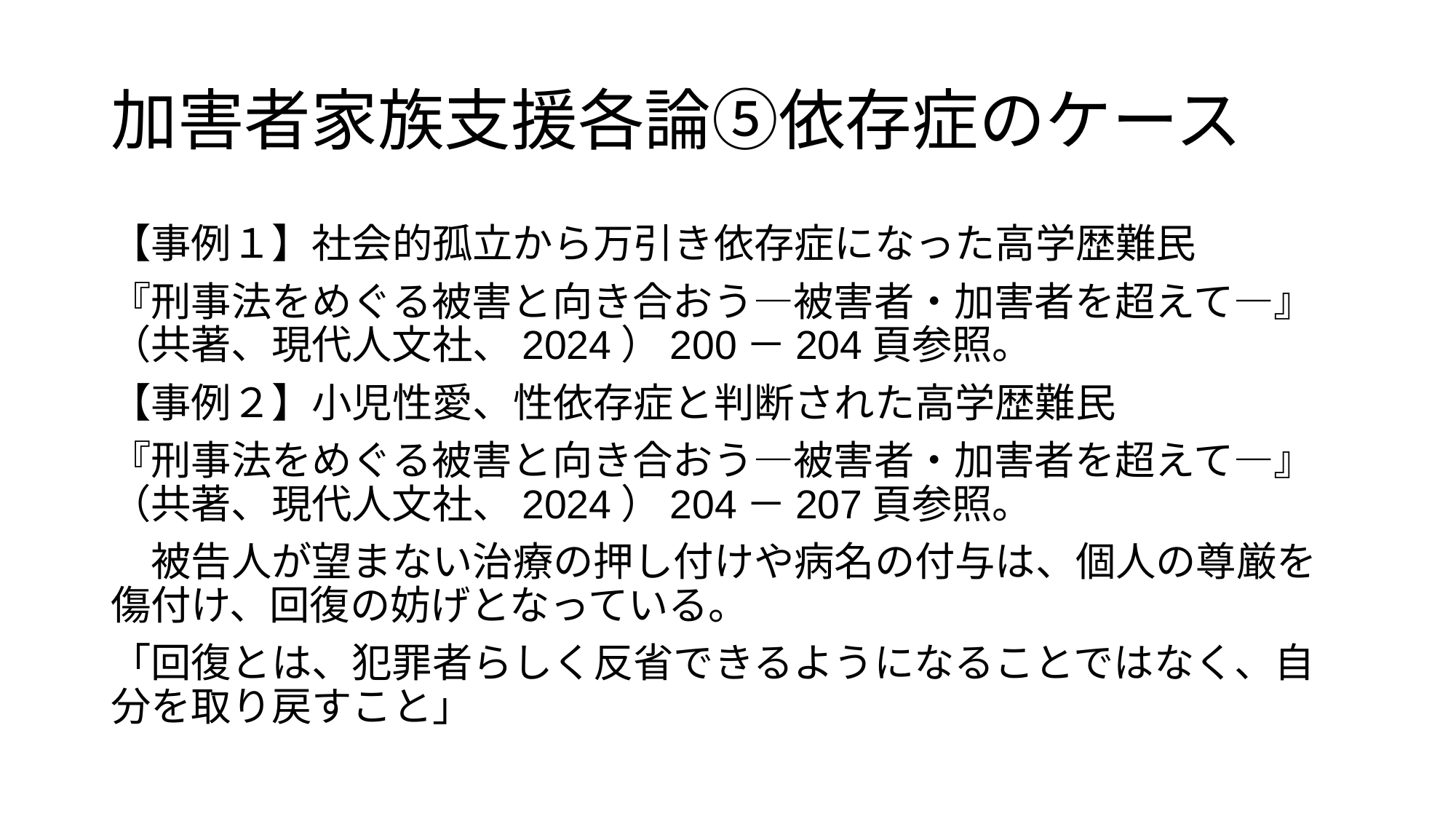

# 加害者家族支援各論⑤依存症のケース
【事例１】社会的孤立から万引き依存症になった高学歴難民
『刑事法をめぐる被害と向き合おう―被害者・加害者を超えて―』（共著、現代人文社、2024）200－204頁参照。
【事例２】小児性愛、性依存症と判断された高学歴難民
『刑事法をめぐる被害と向き合おう―被害者・加害者を超えて―』（共著、現代人文社、2024）204－207頁参照。
　被告人が望まない治療の押し付けや病名の付与は、個人の尊厳を傷付け、回復の妨げとなっている。
「回復とは、犯罪者らしく反省できるようになることではなく、自分を取り戻すこと」